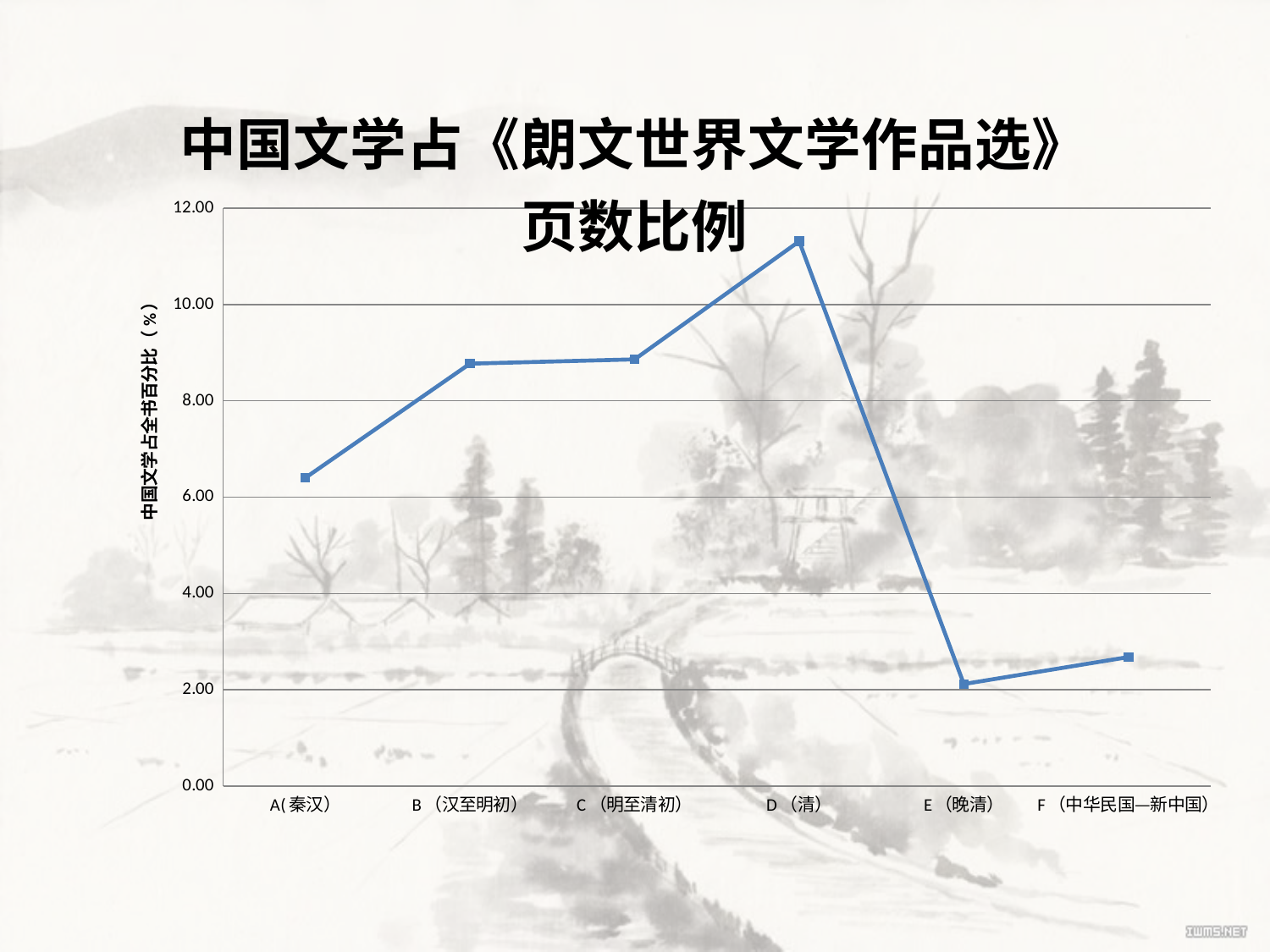

#

### Chart: 中国文学占《朗文世界文学作品选》页数比例

| Category | 中国文学占比 |
|---|---|
| A(秦汉） | 6.4 |
| B（汉至明初） | 8.77 |
| C（明至清初） | 8.86 |
| D（清） | 11.31 |
| E（晚清） | 2.12 |
| F（中华民国—新中国） | 2.68 |